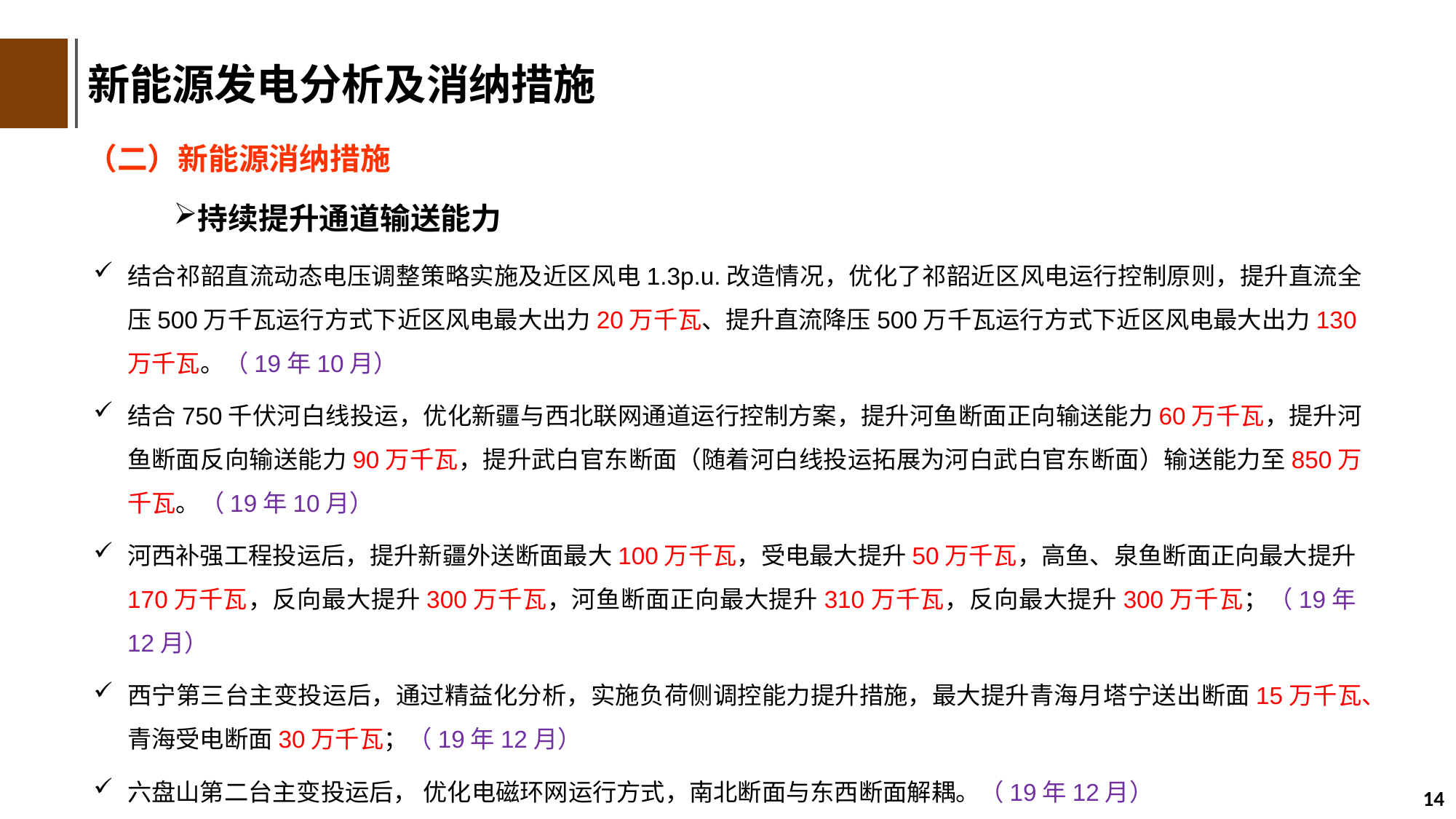

新能源发电分析及消纳措施
（二）新能源消纳措施
持续提升通道输送能力

结合祁韶直流动态电压调整策略实施及近区风电1.3p.u.改造情况，优化了祁韶近区风电运行控制原则，提升直流全压500万千瓦运行方式下近区风电最大出力20万千瓦、提升直流降压500万千瓦运行方式下近区风电最大出力130万千瓦。（19年10月）
结合750千伏河白线投运，优化新疆与西北联网通道运行控制方案，提升河鱼断面正向输送能力60万千瓦，提升河鱼断面反向输送能力90万千瓦，提升武白官东断面（随着河白线投运拓展为河白武白官东断面）输送能力至850万千瓦。（19年10月）
河西补强工程投运后，提升新疆外送断面最大100万千瓦，受电最大提升50万千瓦，高鱼、泉鱼断面正向最大提升170万千瓦，反向最大提升300万千瓦，河鱼断面正向最大提升310万千瓦，反向最大提升300万千瓦；（19年12月）
西宁第三台主变投运后，通过精益化分析，实施负荷侧调控能力提升措施，最大提升青海月塔宁送出断面15万千瓦、青海受电断面30万千瓦；（19年12月）
六盘山第二台主变投运后， 优化电磁环网运行方式，南北断面与东西断面解耦。（19年12月）

14